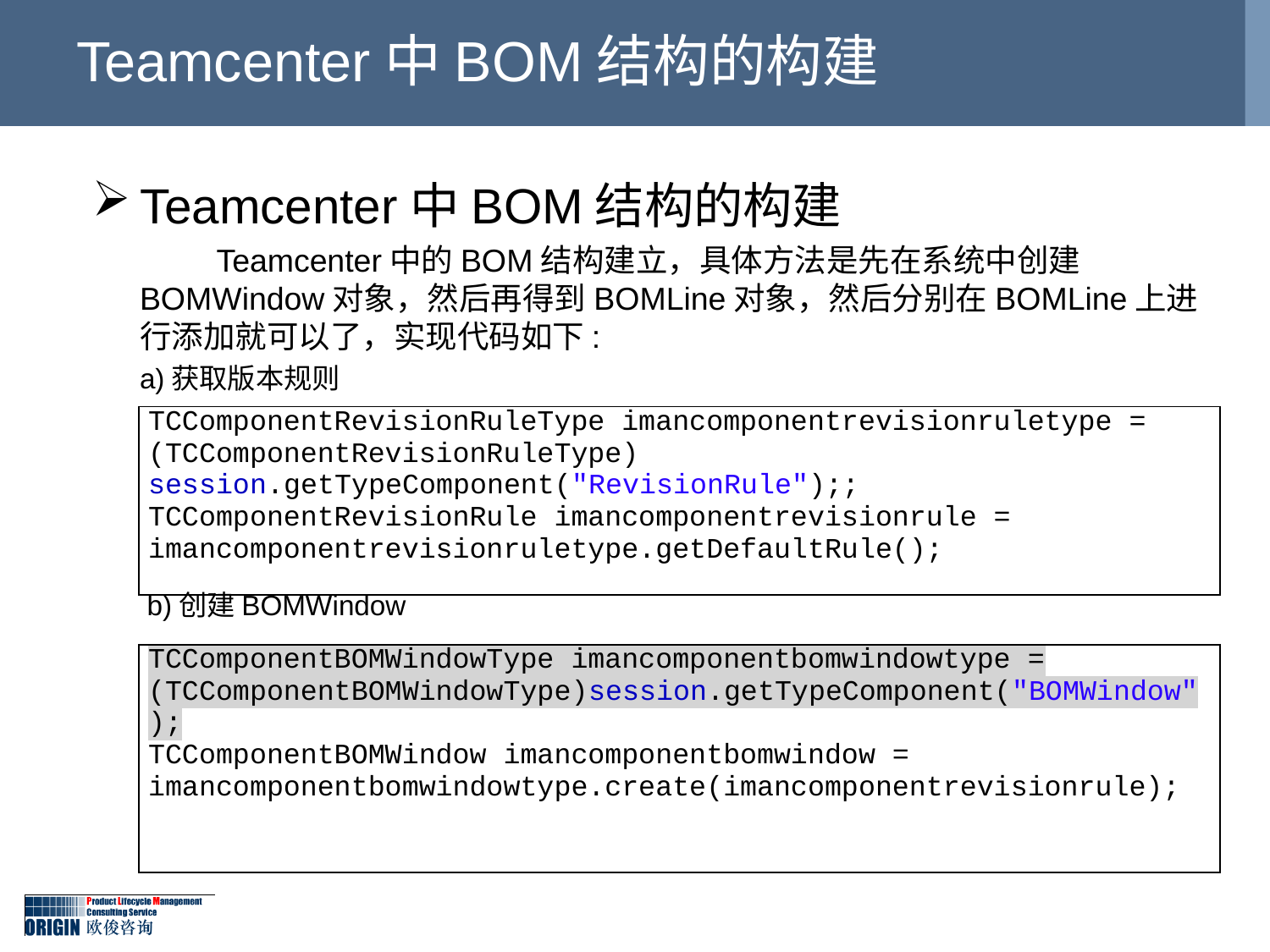

# Teamcenter中BOM结构的构建
Teamcenter中BOM结构的构建
              Teamcenter中的BOM结构建立，具体方法是先在系统中创建BOMWindow对象，然后再得到BOMLine对象，然后分别在BOMLine上进行添加就可以了，实现代码如下:
	a)获取版本规则

       b)创建BOMWindow

| TCComponentRevisionRuleType imancomponentrevisionruletype = (TCComponentRevisionRuleType) session.getTypeComponent("RevisionRule");; TCComponentRevisionRule imancomponentrevisionrule = imancomponentrevisionruletype.getDefaultRule(); |
| --- |
| TCComponentBOMWindowType imancomponentbomwindowtype = (TCComponentBOMWindowType)session.getTypeComponent("BOMWindow"); TCComponentBOMWindow imancomponentbomwindow = imancomponentbomwindowtype.create(imancomponentrevisionrule); |
| --- |